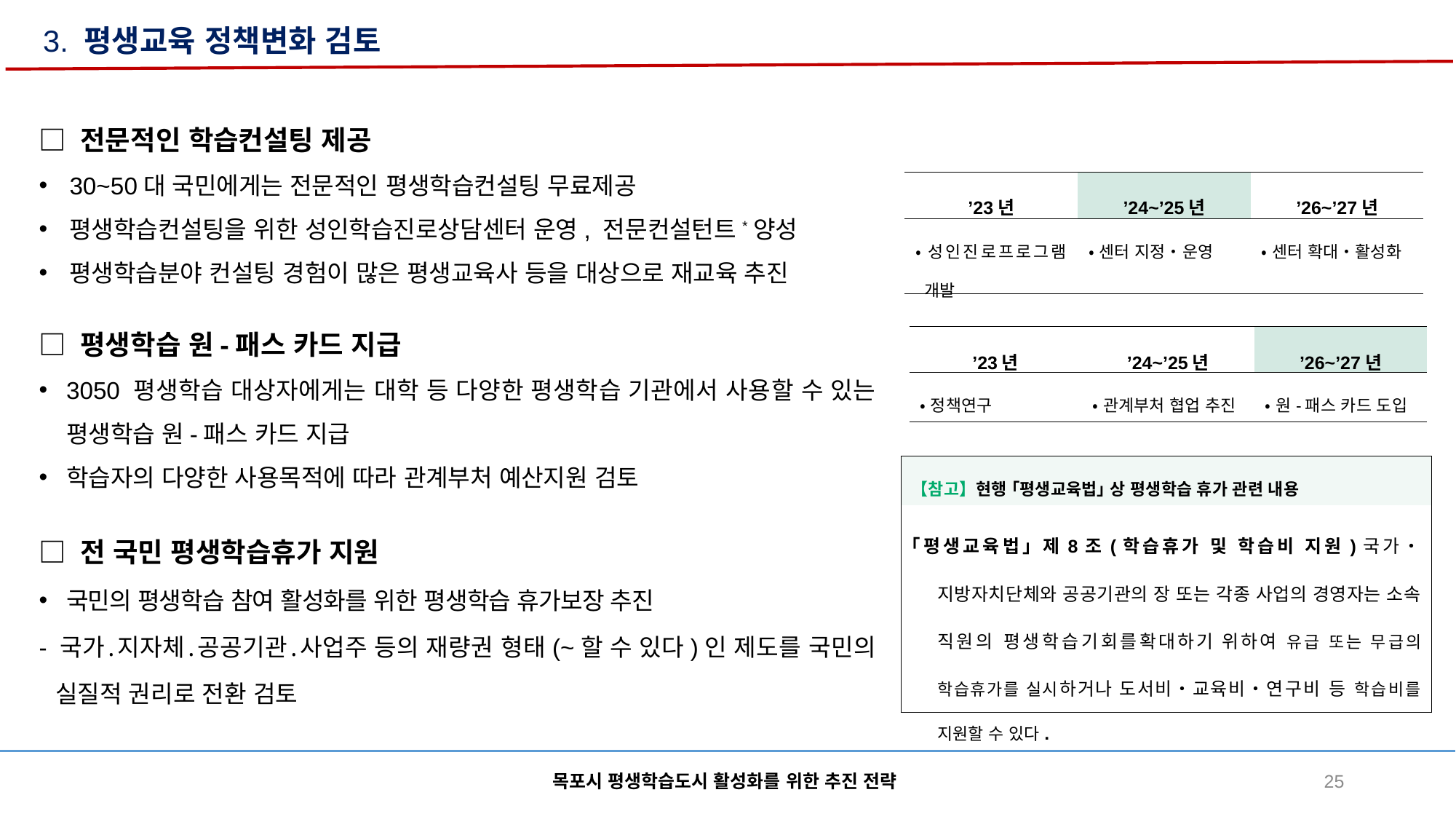

3. 평생교육 정책변화 검토

□ 전문적인 학습컨설팅 제공
30~50대 국민에게는 전문적인 평생학습컨설팅 무료제공
평생학습컨설팅을 위한 성인학습진로상담센터 운영, 전문컨설턴트*양성
평생학습분야 컨설팅 경험이 많은 평생교육사 등을 대상으로 재교육 추진

□ 평생학습 원-패스 카드 지급
3050 평생학습 대상자에게는 대학 등 다양한 평생학습 기관에서 사용할 수 있는 평생학습 원-패스 카드 지급
학습자의 다양한 사용목적에 따라 관계부처 예산지원 검토

□ 전 국민 평생학습휴가 지원
국민의 평생학습 참여 활성화를 위한 평생학습 휴가보장 추진
- 국가․지자체․공공기관․사업주 등의 재량권 형태(~할 수 있다)인 제도를 국민의 실질적 권리로 전환 검토

| ’23년 | ’24~’25년 | ’26~’27년 |
| --- | --- | --- |
| •성인진로프로그램 개발 | •센터 지정・운영 | •센터 확대・활성화 |
| ’23년 | ’24~’25년 | ’26~’27년 |
| --- | --- | --- |
| •정책연구 | •관계부처 협업 추진 | •원-패스 카드 도입 |
| 【참고】현행 ｢평생교육법｣ 상 평생학습 휴가 관련 내용 |
| --- |
| ｢평생교육법｣ 제8조(학습휴가 및 학습비 지원)국가・지방자치단체와 공공기관의 장 또는 각종 사업의 경영자는 소속 직원의 평생학습기회를확대하기 위하여 유급 또는 무급의 학습휴가를 실시하거나 도서비・교육비・연구비 등 학습비를 지원할 수 있다. |
목포시 평생학습도시 활성화를 위한 추진 전략
25